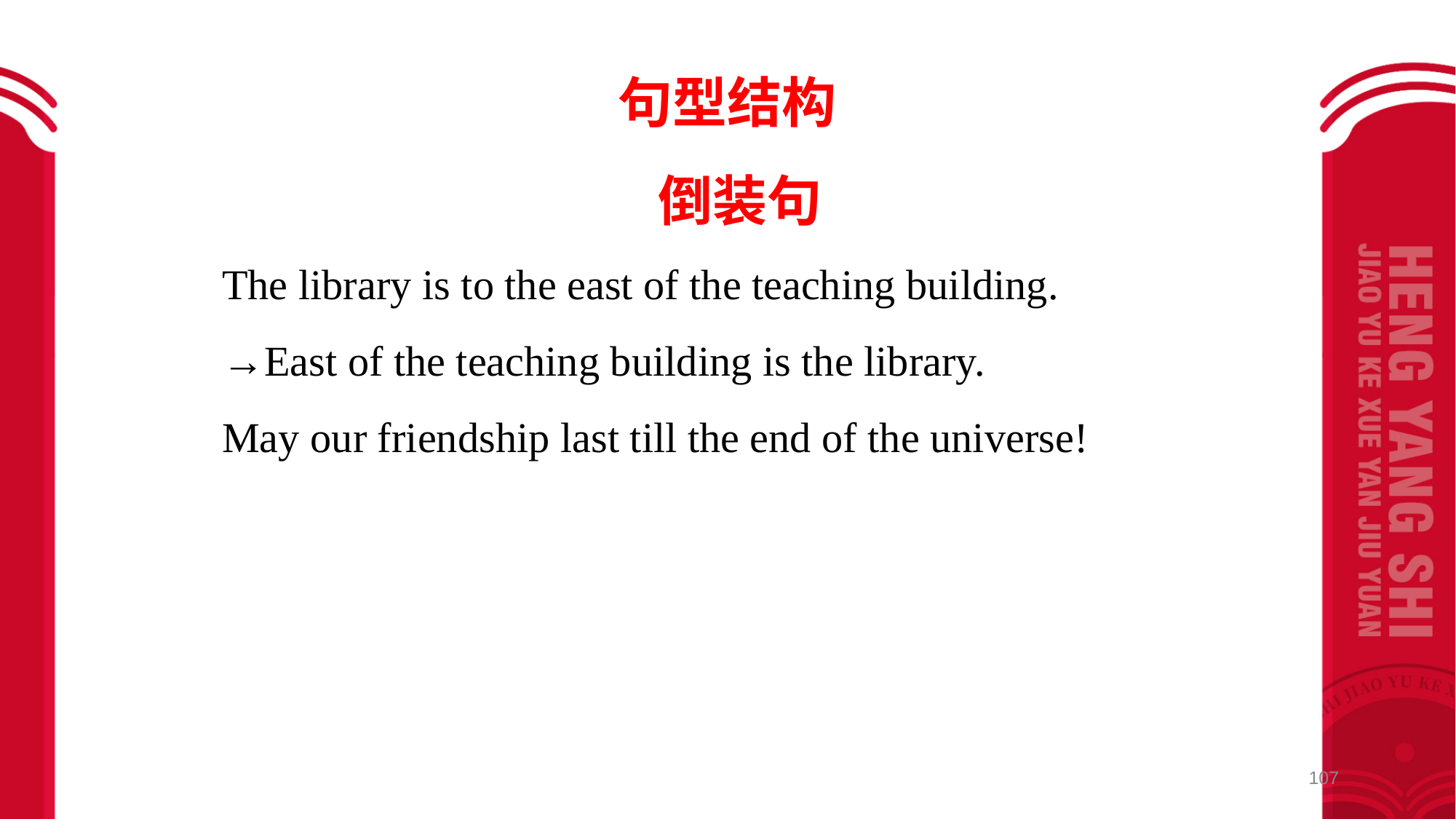

句型结构
 倒装句
The library is to the east of the teaching building.
→East of the teaching building is the library.
May our friendship last till the end of the universe!
107